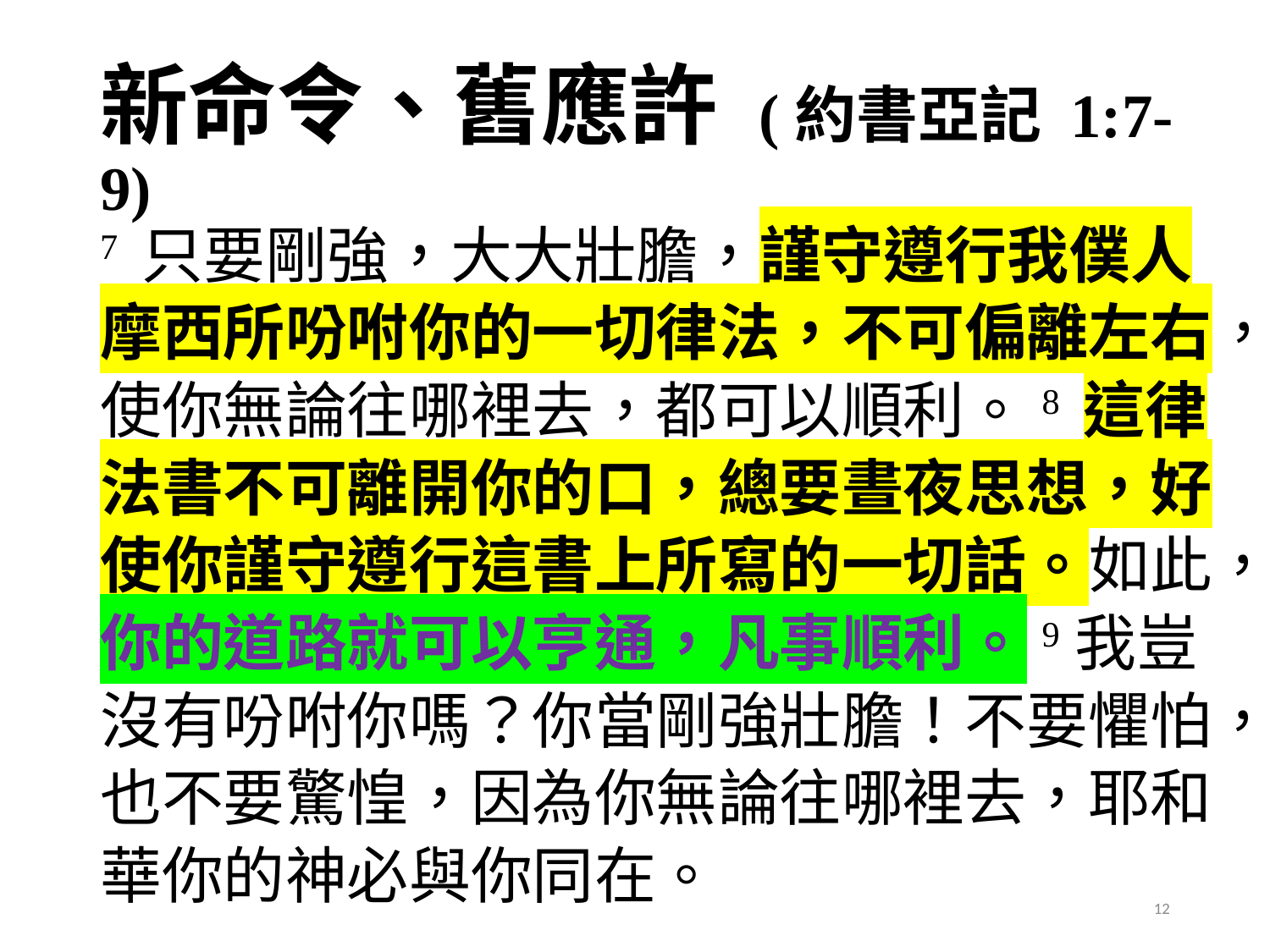

# 新命令、舊應許 (約書亞記 1:7-9)
7 只要剛強，大大壯膽，謹守遵行我僕人摩西所吩咐你的一切律法，不可偏離左右，使你無論往哪裡去，都可以順利。8 這律法書不可離開你的口，總要晝夜思想，好使你謹守遵行這書上所寫的一切話。如此，你的道路就可以亨通，凡事順利。9我豈沒有吩咐你嗎？你當剛強壯膽！不要懼怕，也不要驚惶，因為你無論往哪裡去，耶和華你的神必與你同在。
12